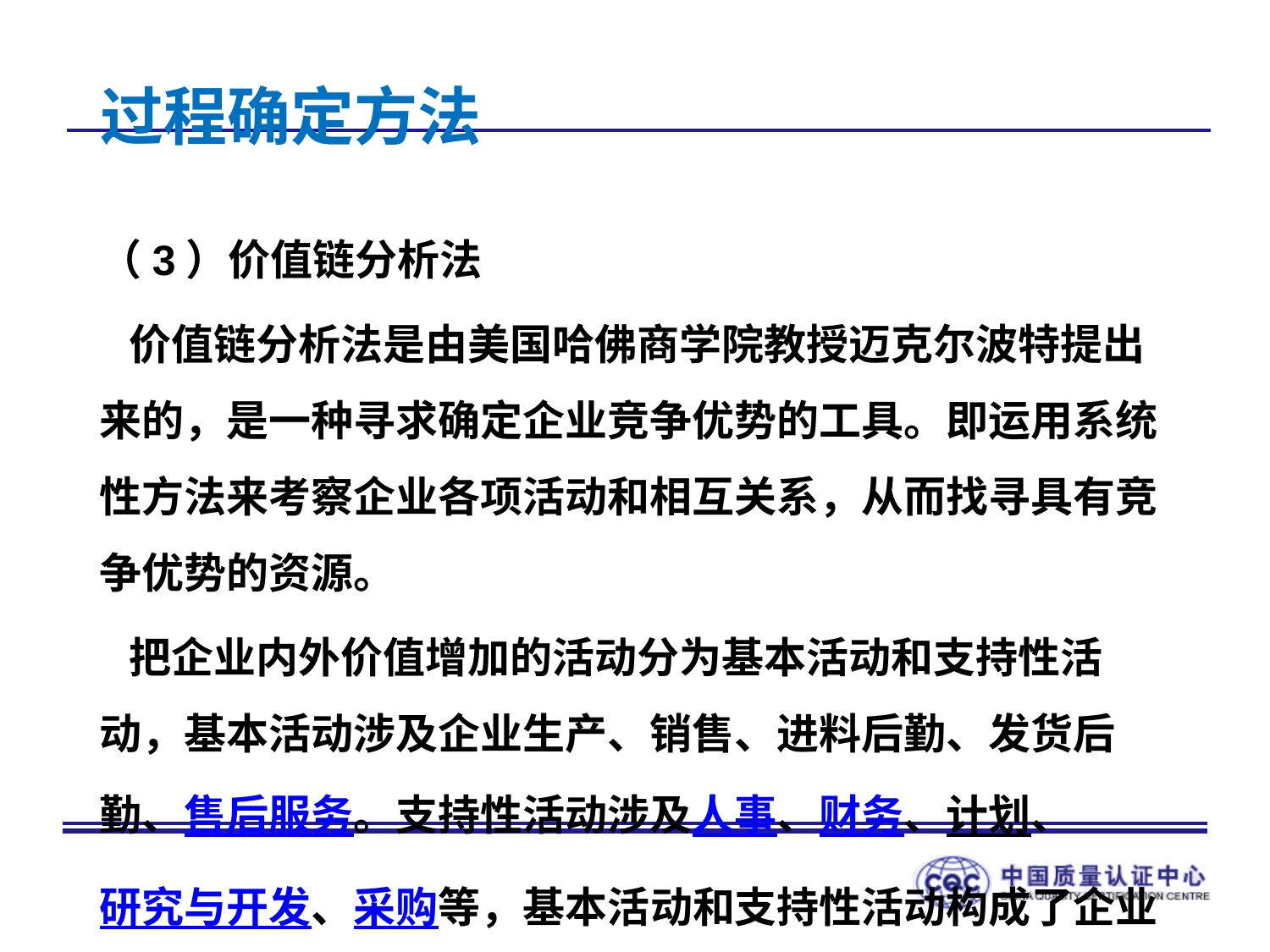

# 过程确定方法
（3）价值链分析法
  价值链分析法是由美国哈佛商学院教授迈克尔波特提出来的，是一种寻求确定企业竞争优势的工具。即运用系统性方法来考察企业各项活动和相互关系，从而找寻具有竞争优势的资源。
  把企业内外价值增加的活动分为基本活动和支持性活动，基本活动涉及企业生产、销售、进料后勤、发货后勤、售后服务。支持性活动涉及人事、财务、计划、研究与开发、采购等，基本活动和支持性活动构成了企业的价值链。